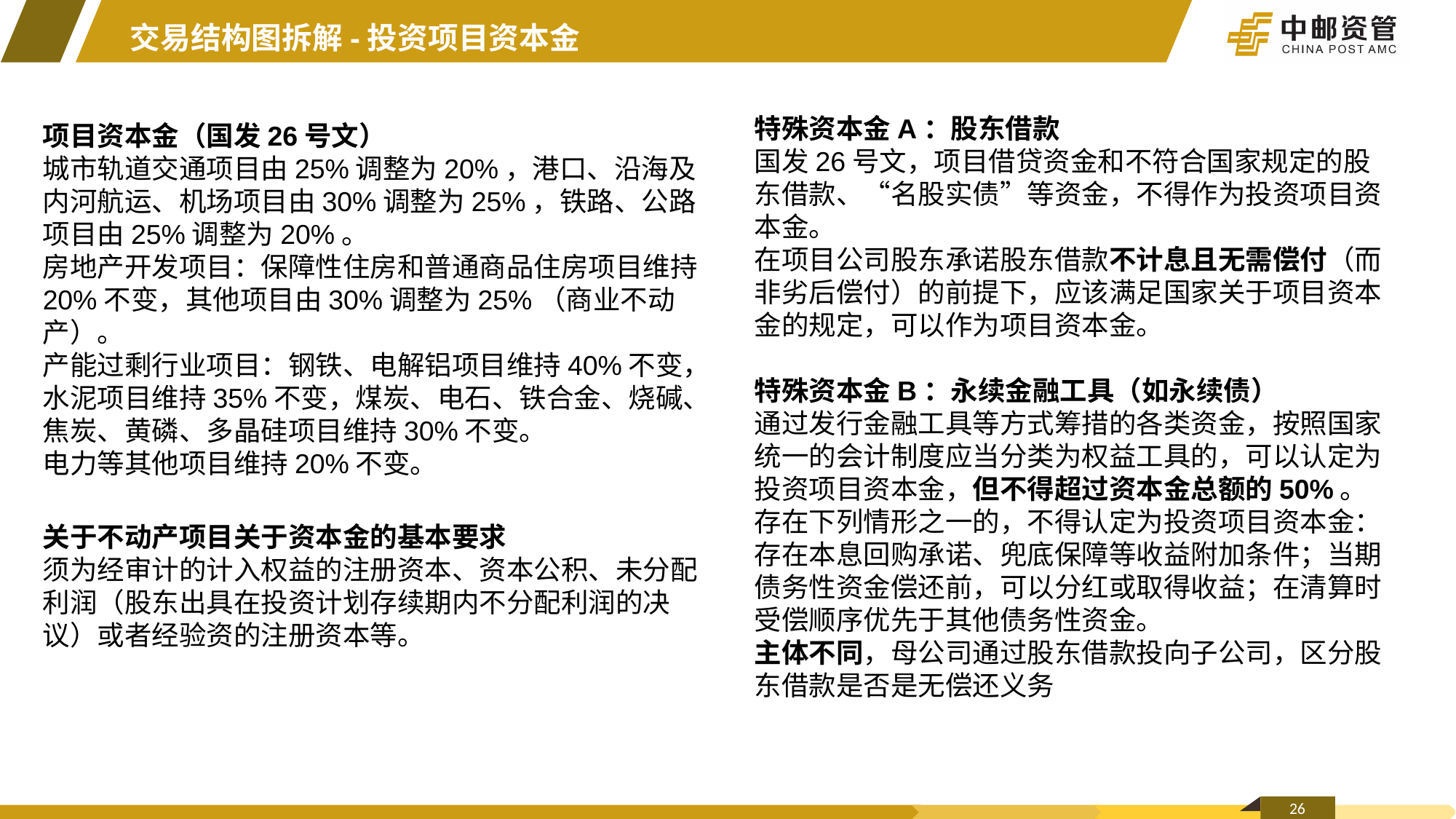

交易结构图拆解-投资项目资本金
特殊资本金A：股东借款
国发26号文，项目借贷资金和不符合国家规定的股东借款、“名股实债”等资金，不得作为投资项目资本金。
在项目公司股东承诺股东借款不计息且无需偿付（而非劣后偿付）的前提下，应该满足国家关于项目资本金的规定，可以作为项目资本金。

特殊资本金B：永续金融工具（如永续债）
通过发行金融工具等方式筹措的各类资金，按照国家统一的会计制度应当分类为权益工具的，可以认定为投资项目资本金，但不得超过资本金总额的50%。存在下列情形之一的，不得认定为投资项目资本金：存在本息回购承诺、兜底保障等收益附加条件；当期债务性资金偿还前，可以分红或取得收益；在清算时受偿顺序优先于其他债务性资金。
主体不同，母公司通过股东借款投向子公司，区分股东借款是否是无偿还义务
项目资本金（国发26号文）
城市轨道交通项目由25%调整为20%，港口、沿海及内河航运、机场项目由30%调整为25%，铁路、公路项目由25%调整为20%。
房地产开发项目：保障性住房和普通商品住房项目维持20%不变，其他项目由30%调整为25%（商业不动产）。
产能过剩行业项目：钢铁、电解铝项目维持40%不变，水泥项目维持35%不变，煤炭、电石、铁合金、烧碱、焦炭、黄磷、多晶硅项目维持30%不变。
电力等其他项目维持20%不变。
关于不动产项目关于资本金的基本要求
须为经审计的计入权益的注册资本、资本公积、未分配利润（股东出具在投资计划存续期内不分配利润的决议）或者经验资的注册资本等。